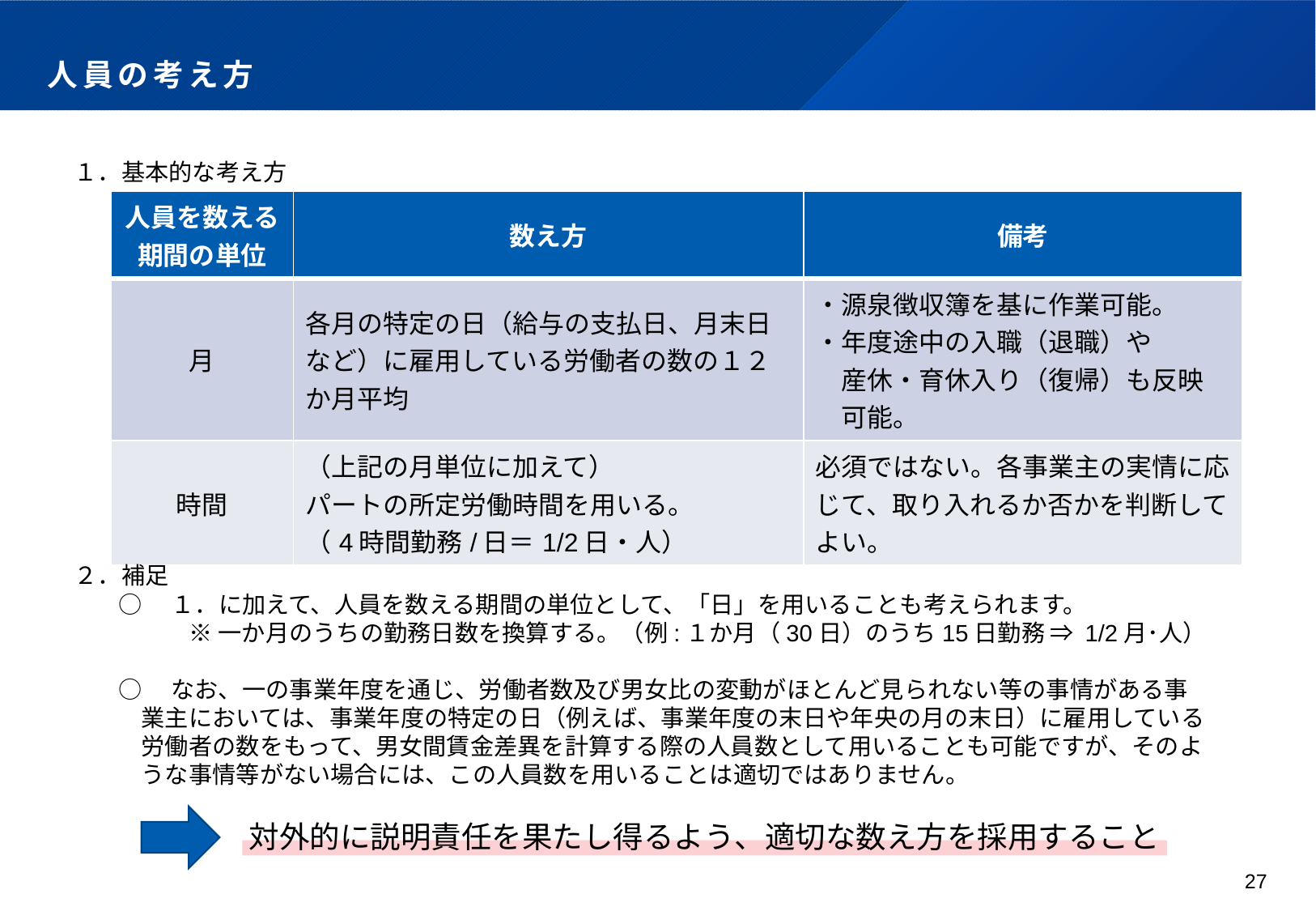

# 人員の考え方
１．基本的な考え方
| 人員を数える期間の単位 | 数え方 | 備考 |
| --- | --- | --- |
| 月 | 各月の特定の日（給与の支払日、月末日など）に雇用している労働者の数の１２か月平均 | ・源泉徴収簿を基に作業可能。 ・年度途中の入職（退職）や 　産休・育休入り（復帰）も反映 　可能。 |
| 時間 | （上記の月単位に加えて） パートの所定労働時間を用いる。 （4時間勤務/日＝1/2日・人） | 必須ではない。各事業主の実情に応じて、取り入れるか否かを判断してよい。 |
２．補足
○　１．に加えて、人員を数える期間の単位として、「日」を用いることも考えられます。
　　　※ 一か月のうちの勤務日数を換算する。（例:１か月（30日）のうち15日勤務 ⇒ 1/2月･人）

○　なお、一の事業年度を通じ、労働者数及び男女比の変動がほとんど見られない等の事情がある事業主においては、事業年度の特定の日（例えば、事業年度の末日や年央の月の末日）に雇用している労働者の数をもって、男女間賃金差異を計算する際の人員数として用いることも可能ですが、そのような事情等がない場合には、この人員数を用いることは適切ではありません。

対外的に説明責任を果たし得るよう、適切な数え方を採用すること

27